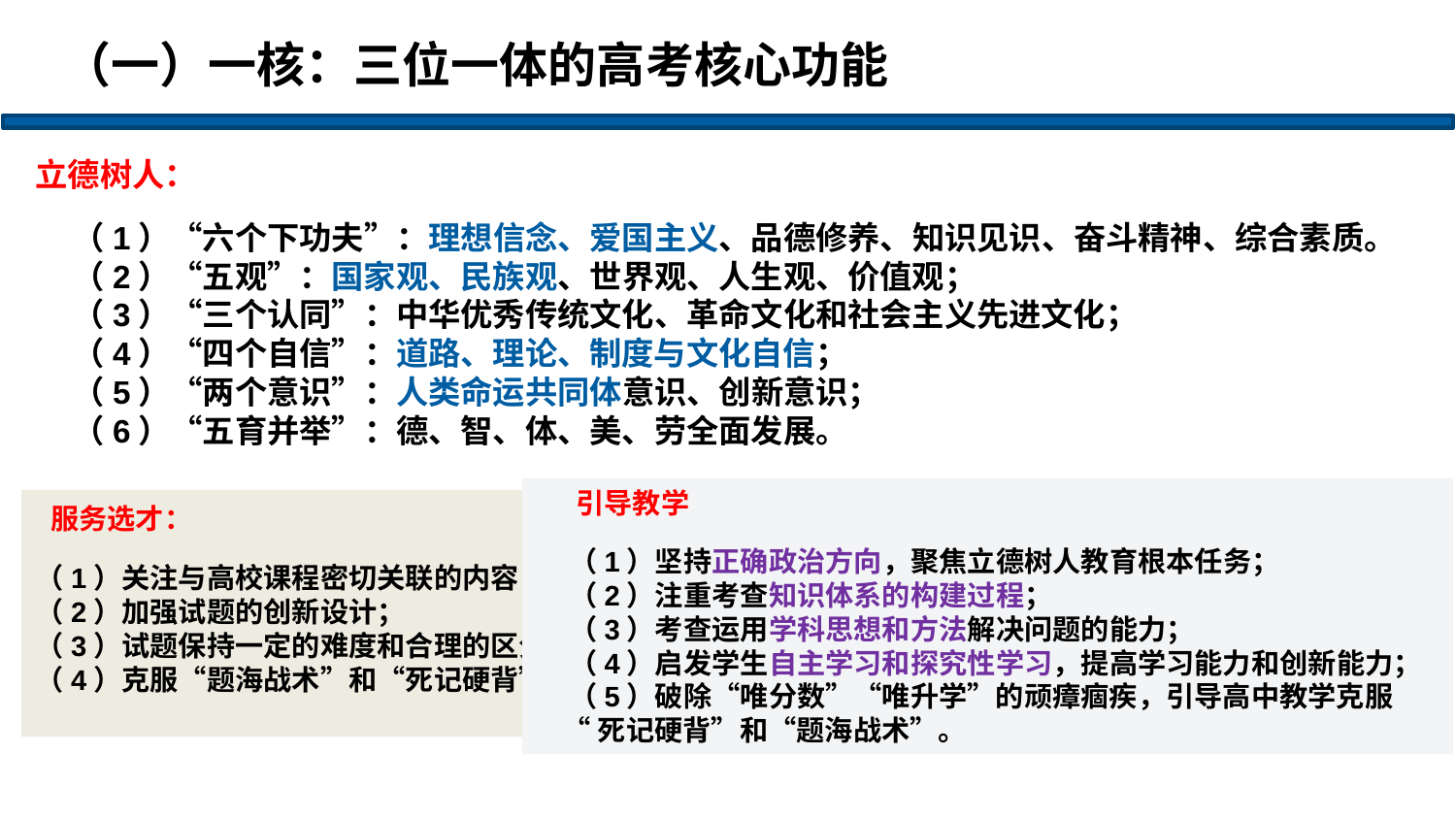

（一）一核：三位一体的高考核心功能

立德树人：
    （1）“六个下功夫”：理想信念、爱国主义、品德修养、知识见识、奋斗精神、综合素质。
    （2）“五观”：国家观、民族观、世界观、人生观、价值观；
    （3）“三个认同”：中华优秀传统文化、革命文化和社会主义先进文化；
    （4）“四个自信”：道路、理论、制度与文化自信；
    （5）“两个意识”：人类命运共同体意识、创新意识；
    （6）“五育并举”：德、智、体、美、劳全面发展。
     引导教学
    （1）坚持正确政治方向，聚焦立德树人教育根本任务；
    （2）注重考查知识体系的构建过程；
    （3）考查运用学科思想和方法解决问题的能力；
    （4）启发学生自主学习和探究性学习，提高学习能力和创新能力；
    （5）破除“唯分数”“唯升学”的顽瘴痼疾，引导高中教学克服
    “死记硬背”和“题海战术”。
 服务选才：
（1）关注与高校课程密切关联的内容，突出重点；
（2）加强试题的创新设计；
（3）试题保持一定的难度和合理的区分度；
（4）克服“题海战术”和“死记硬背”。